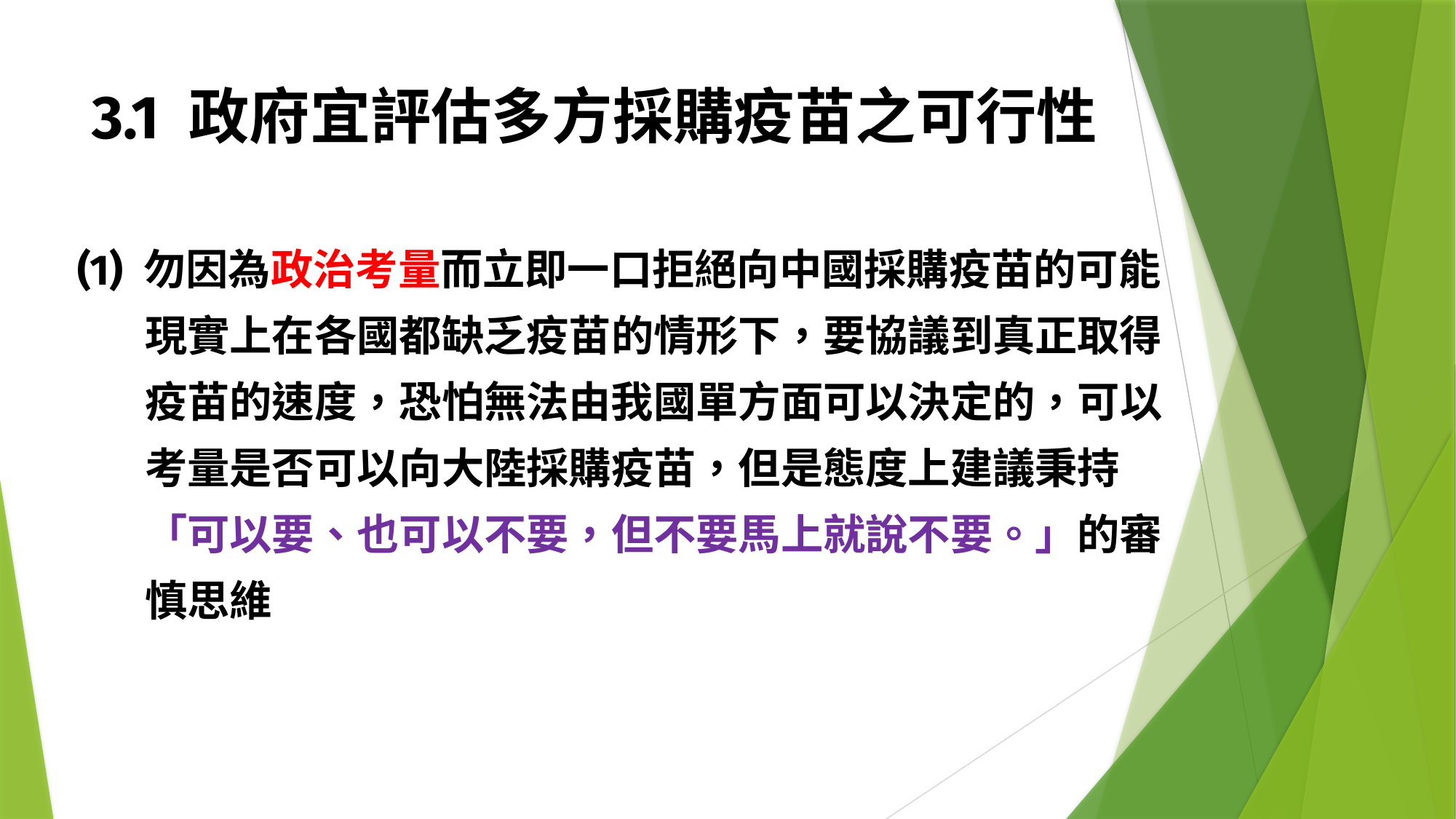

# 3.1 政府宜評估多方採購疫苗之可行性
(1) 勿因為政治考量而立即一口拒絕向中國採購疫苗的可能
      現實上在各國都缺乏疫苗的情形下，要協議到真正取得
      疫苗的速度，恐怕無法由我國單方面可以決定的，可以
      考量是否可以向大陸採購疫苗，但是態度上建議秉持
      「可以要、也可以不要，但不要馬上就說不要。」的審
      慎思維